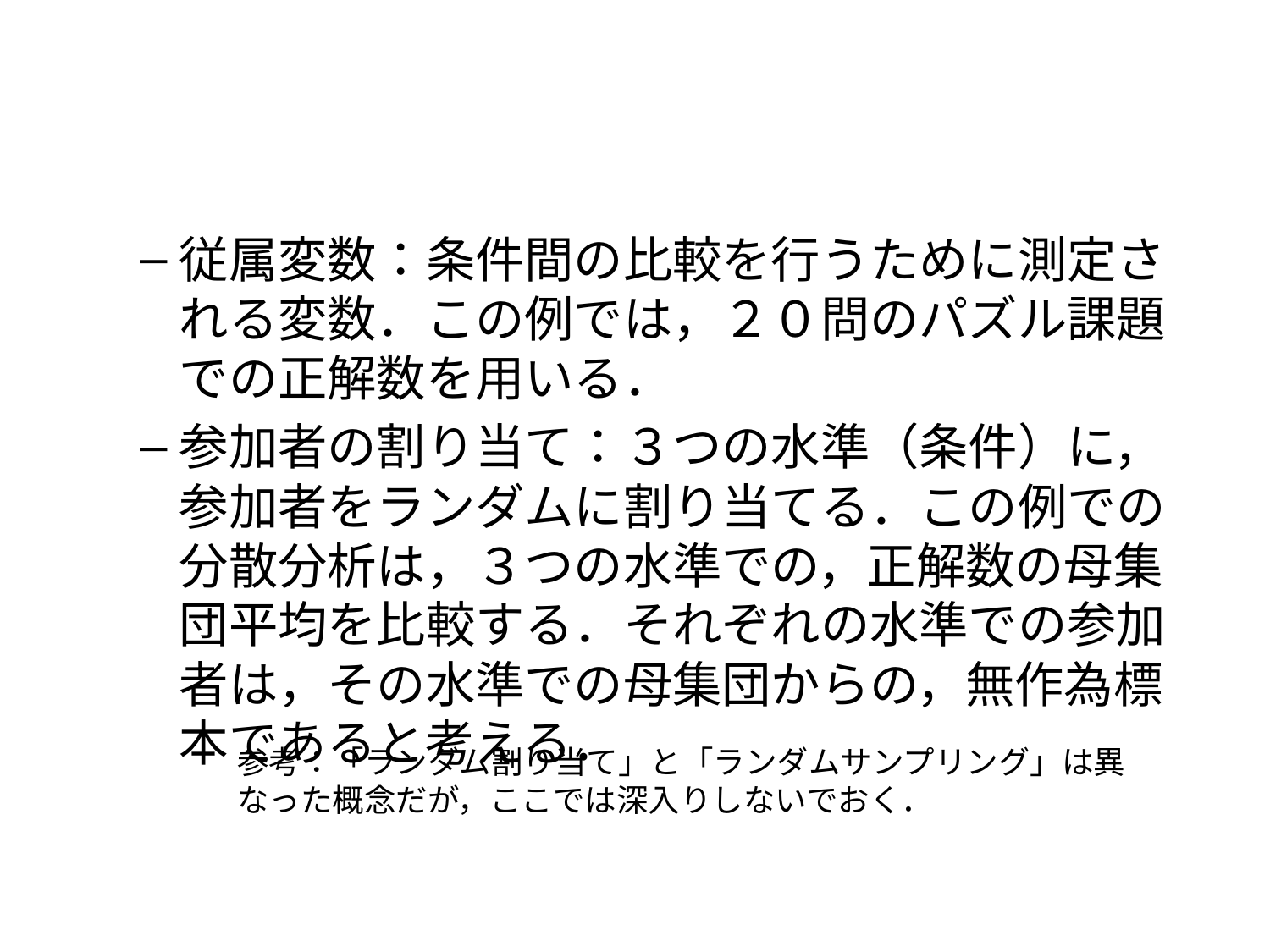

#
従属変数：条件間の比較を行うために測定される変数．この例では，２０問のパズル課題での正解数を用いる．
参加者の割り当て：３つの水準（条件）に，参加者をランダムに割り当てる．この例での分散分析は，３つの水準での，正解数の母集団平均を比較する．それぞれの水準での参加者は，その水準での母集団からの，無作為標本であると考える．
参考：「ランダム割り当て」と「ランダムサンプリング」は異なった概念だが，ここでは深入りしないでおく．